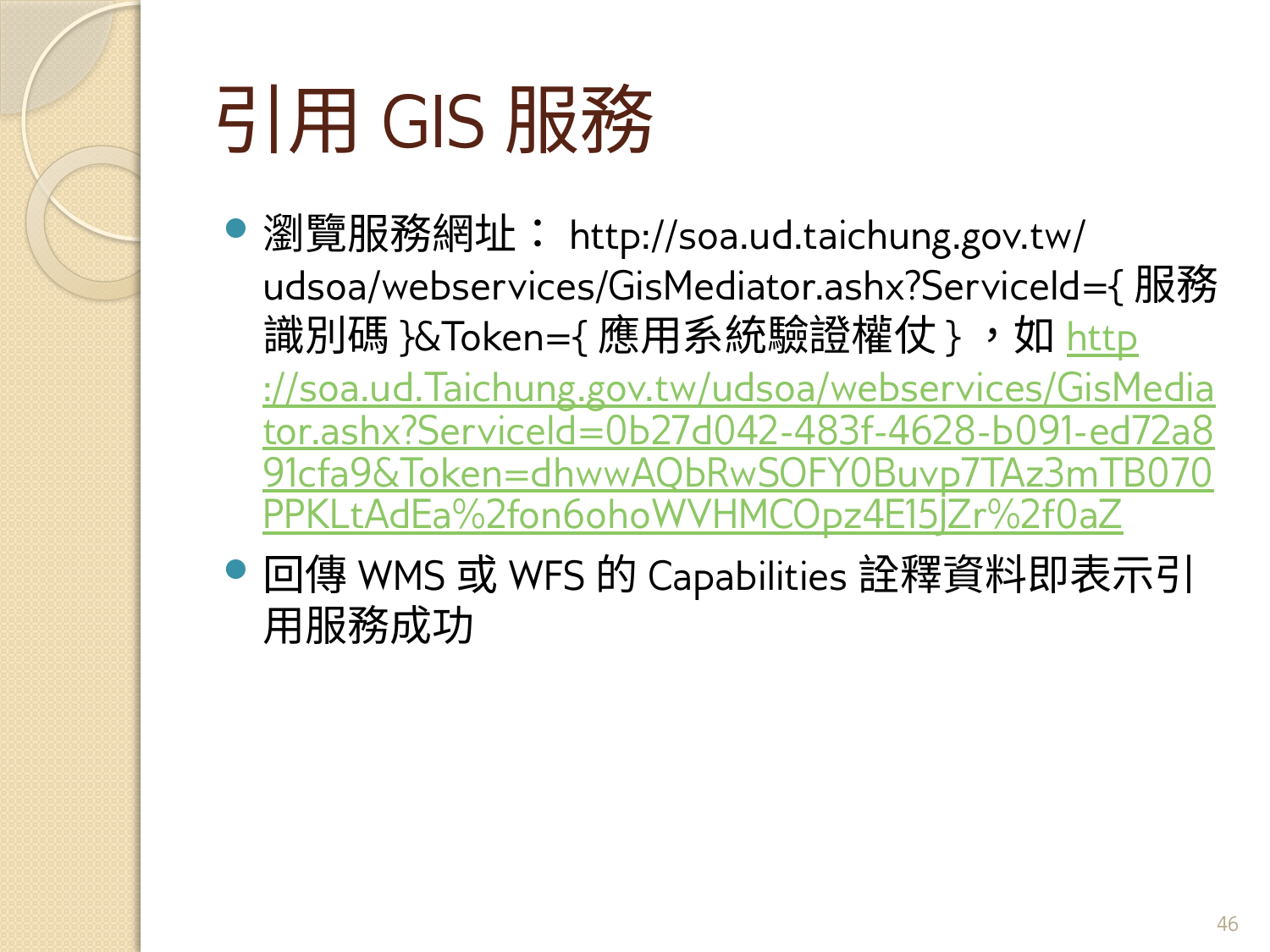

# 引用GIS服務
瀏覽服務網址：http://soa.ud.taichung.gov.tw/udsoa/webservices/GisMediator.ashx?ServiceId={服務識別碼}&Token={應用系統驗證權仗}，如http://soa.ud.Taichung.gov.tw/udsoa/webservices/GisMediator.ashx?ServiceId=0b27d042-483f-4628-b091-ed72a891cfa9&Token=dhwwAQbRwSOFY0Buvp7TAz3mTB070PPKLtAdEa%2fon6ohoWVHMCOpz4E15JZr%2f0aZ
回傳WMS或WFS的Capabilities詮釋資料即表示引用服務成功

46